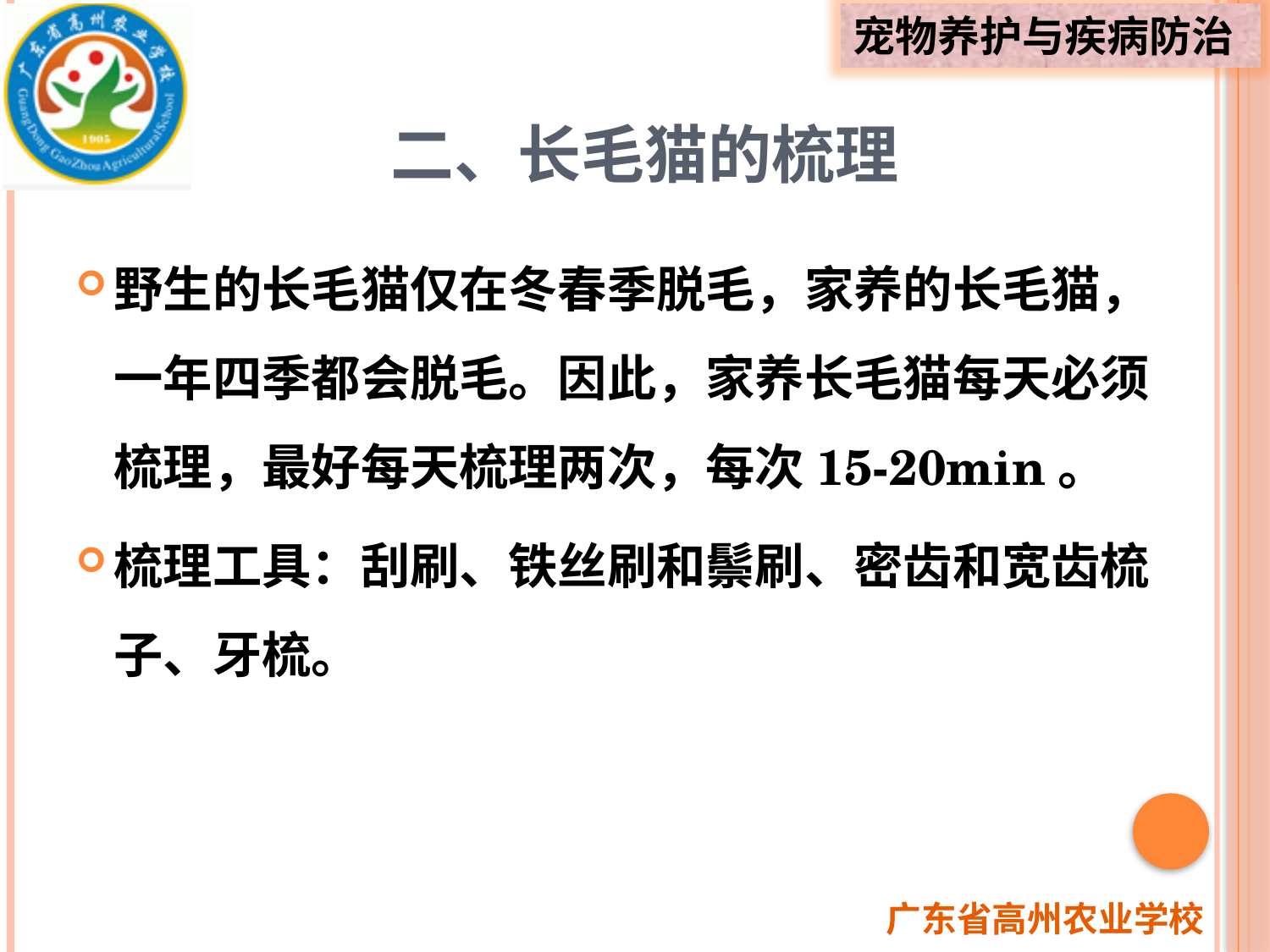

# 二、长毛猫的梳理
野生的长毛猫仅在冬春季脱毛，家养的长毛猫，一年四季都会脱毛。因此，家养长毛猫每天必须梳理，最好每天梳理两次，每次15-20min。
梳理工具：刮刷、铁丝刷和鬃刷、密齿和宽齿梳子、牙梳。